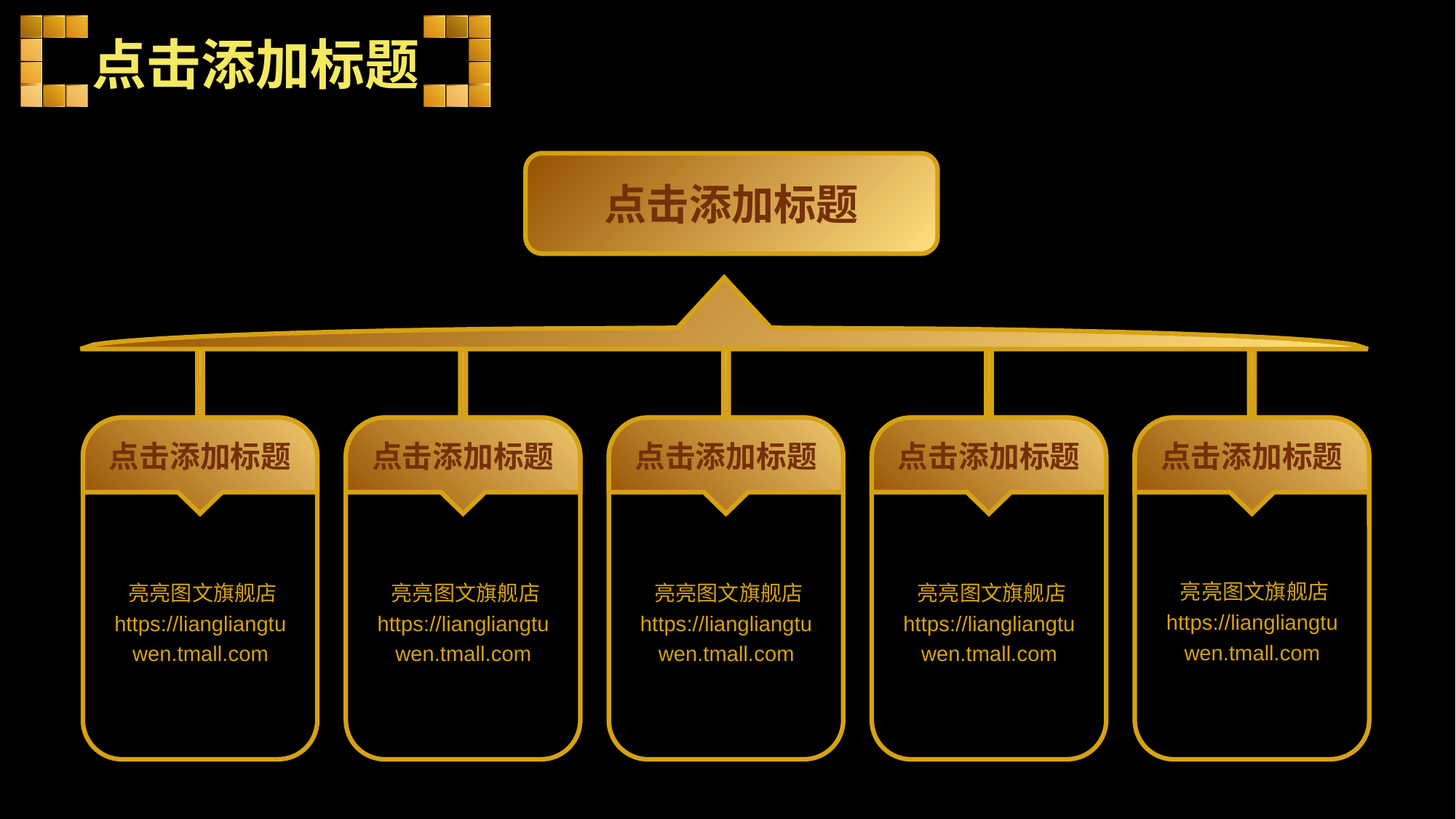

点击添加标题

点击添加标题

点击添加标题
点击添加标题
点击添加标题
点击添加标题
点击添加标题
 亮亮图文旗舰店https://liangliangtuwen.tmall.com
 亮亮图文旗舰店https://liangliangtuwen.tmall.com
 亮亮图文旗舰店https://liangliangtuwen.tmall.com
 亮亮图文旗舰店https://liangliangtuwen.tmall.com
 亮亮图文旗舰店https://liangliangtuwen.tmall.com